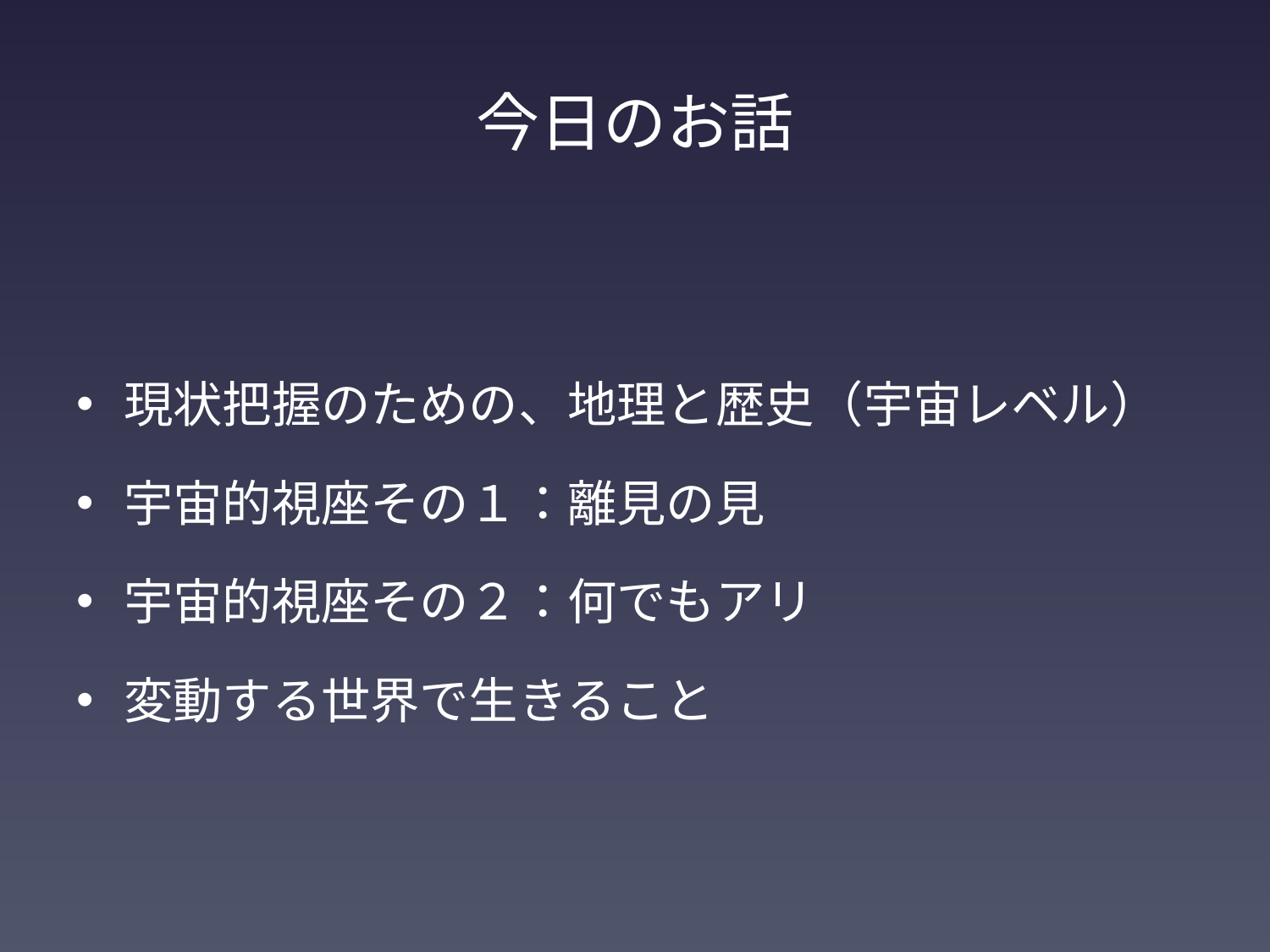

# 今日のお話
現状把握のための、地理と歴史（宇宙レベル）
宇宙的視座その１：離見の見
宇宙的視座その２：何でもアリ
変動する世界で生きること